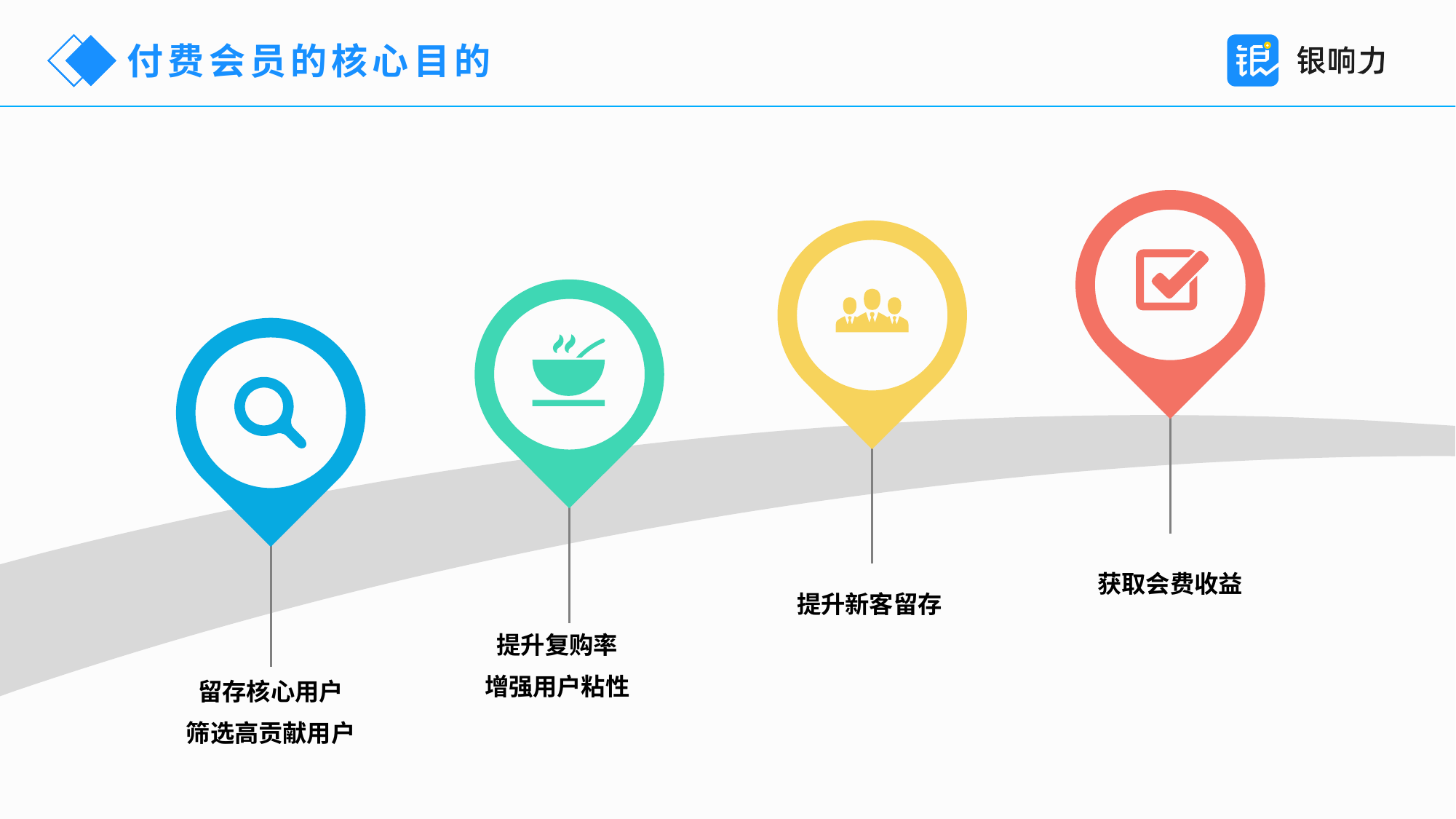

付费会员的核心目的

获取会费收益

提升新客留存
提升复购率
增强用户粘性
留存核心用户
筛选高贡献用户